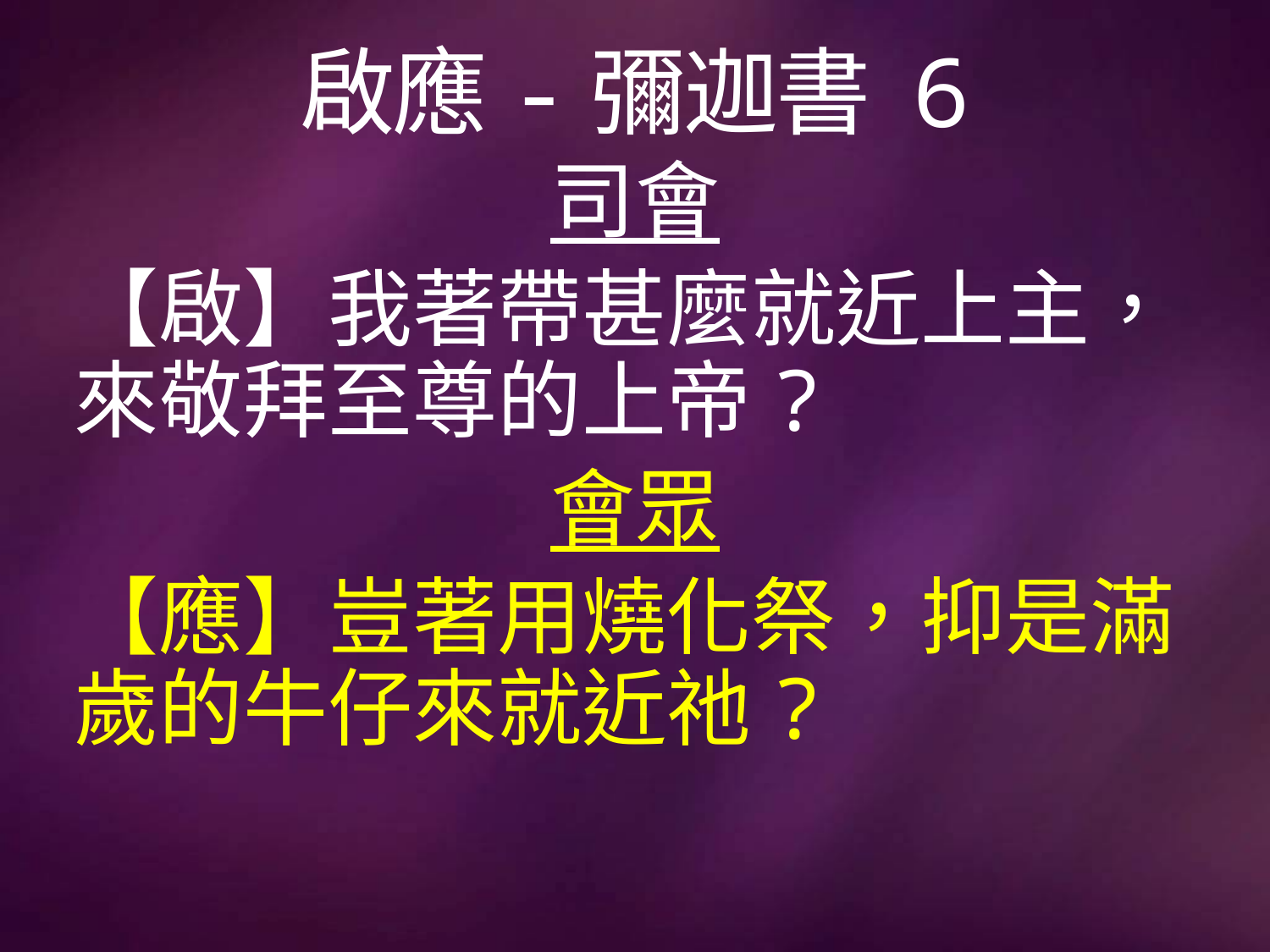

# 啟應-彌迦書 6
司會
【啟】我著帶甚麼就近上主，來敬拜至尊的上帝?
會眾
【應】豈著用燒化祭，抑是滿歲的牛仔來就近祂?